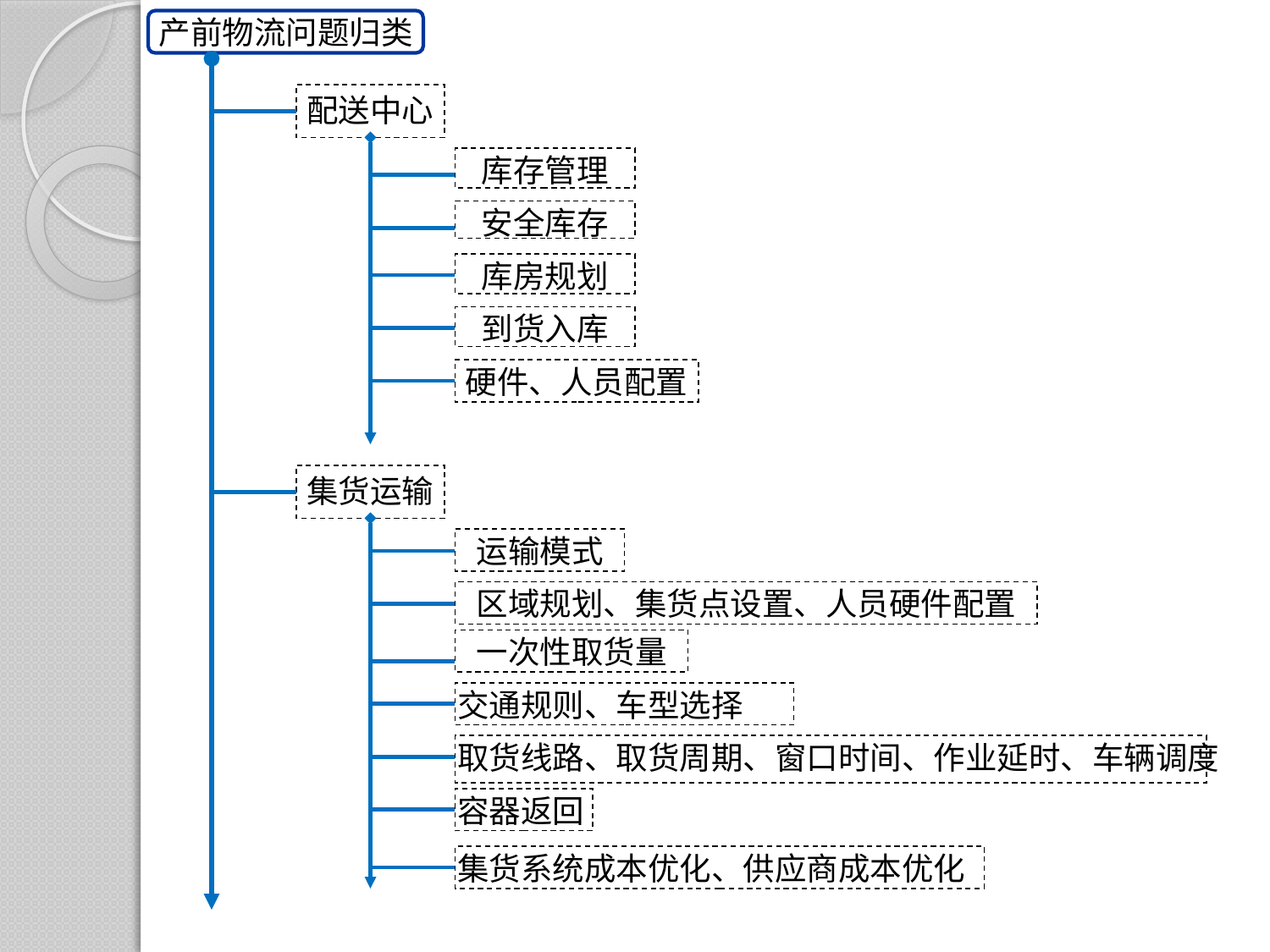

产前物流问题归类
配送中心
库存管理
安全库存
库房规划
到货入库
硬件、人员配置
集货运输
运输模式
区域规划、集货点设置、人员硬件配置
一次性取货量
交通规则、车型选择
取货线路、取货周期、窗口时间、作业延时、车辆调度
容器返回
集货系统成本优化、供应商成本优化